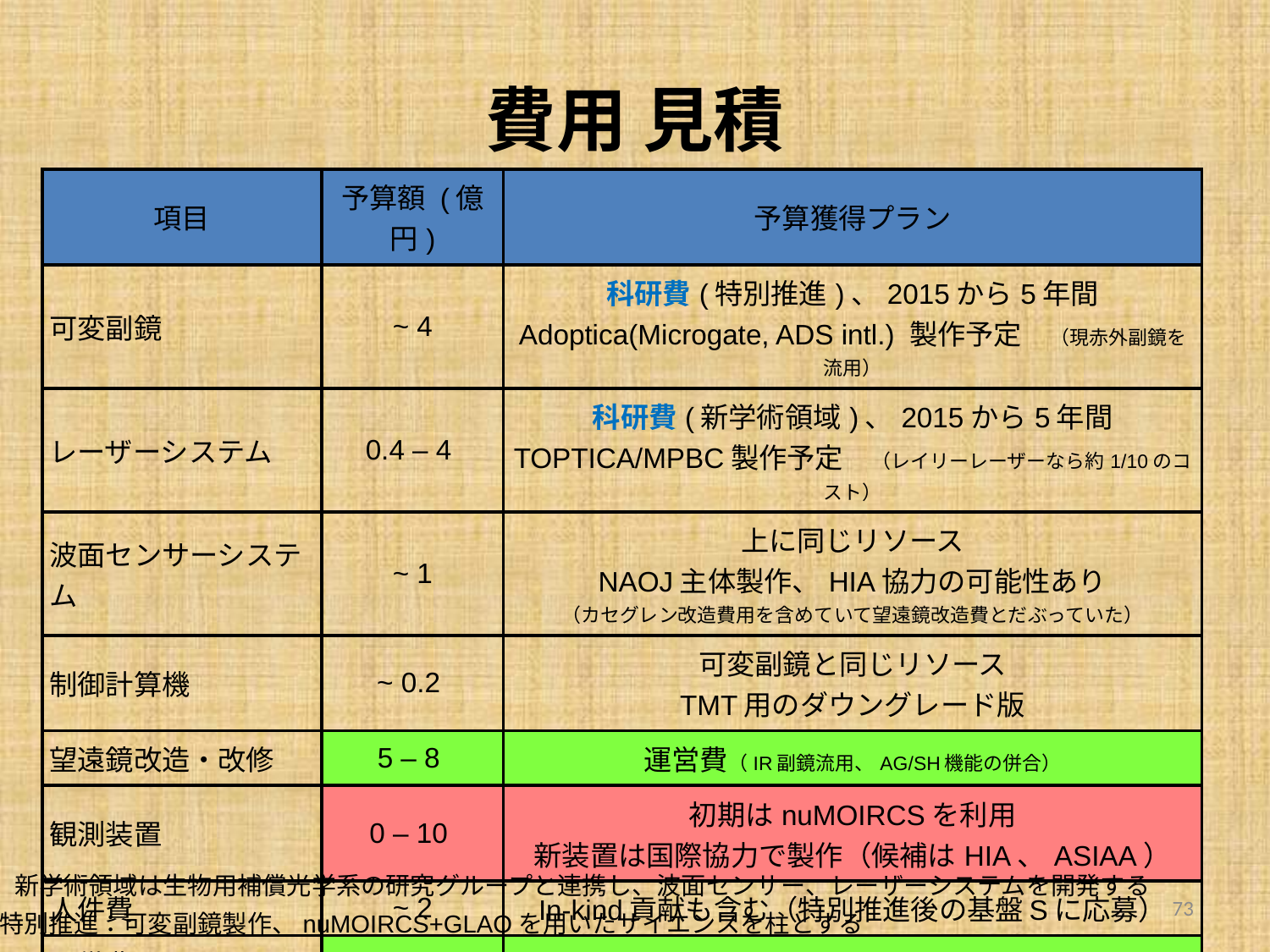

# 費用 見積
| 項目 | 予算額 (億円) | 予算獲得プラン |
| --- | --- | --- |
| 可変副鏡 | ~ 4 | 科研費(特別推進)、2015から5年間 Adoptica(Microgate, ADS intl.) 製作予定　（現赤外副鏡を流用） |
| レーザーシステム | 0.4 – 4 | 科研費(新学術領域)、2015から5年間 TOPTICA/MPBC製作予定　（レイリーレーザーなら約1/10のコスト） |
| 波面センサーシステム | ~ 1 | 上に同じリソース NAOJ主体製作、HIA協力の可能性あり （カセグレン改造費用を含めていて望遠鏡改造費とだぶっていた） |
| 制御計算機 | ~ 0.2 | 可変副鏡と同じリソース TMT用のダウングレード版 |
| 望遠鏡改造・改修 | 5 – 8 | 運営費（IR副鏡流用、AG/SH機能の併合） |
| 観測装置 | 0 – 10 | 初期はnuMOIRCSを利用 新装置は国際協力で製作（候補はHIA、ASIAA） |
| 人件費 | ~ 2 | In-kind貢献も含む（特別推進後の基盤Sに応募） |
| 予備費 | ~ 5 |  |
| 総額 | 17.6 – 34.2 |  |
新学術領域は生物用補償光学系の研究グループと連携し、波面センサー、レーザーシステムを開発する
73
特別推進：可変副鏡製作、nuMOIRCS+GLAOを用いたサイエンスを柱とする